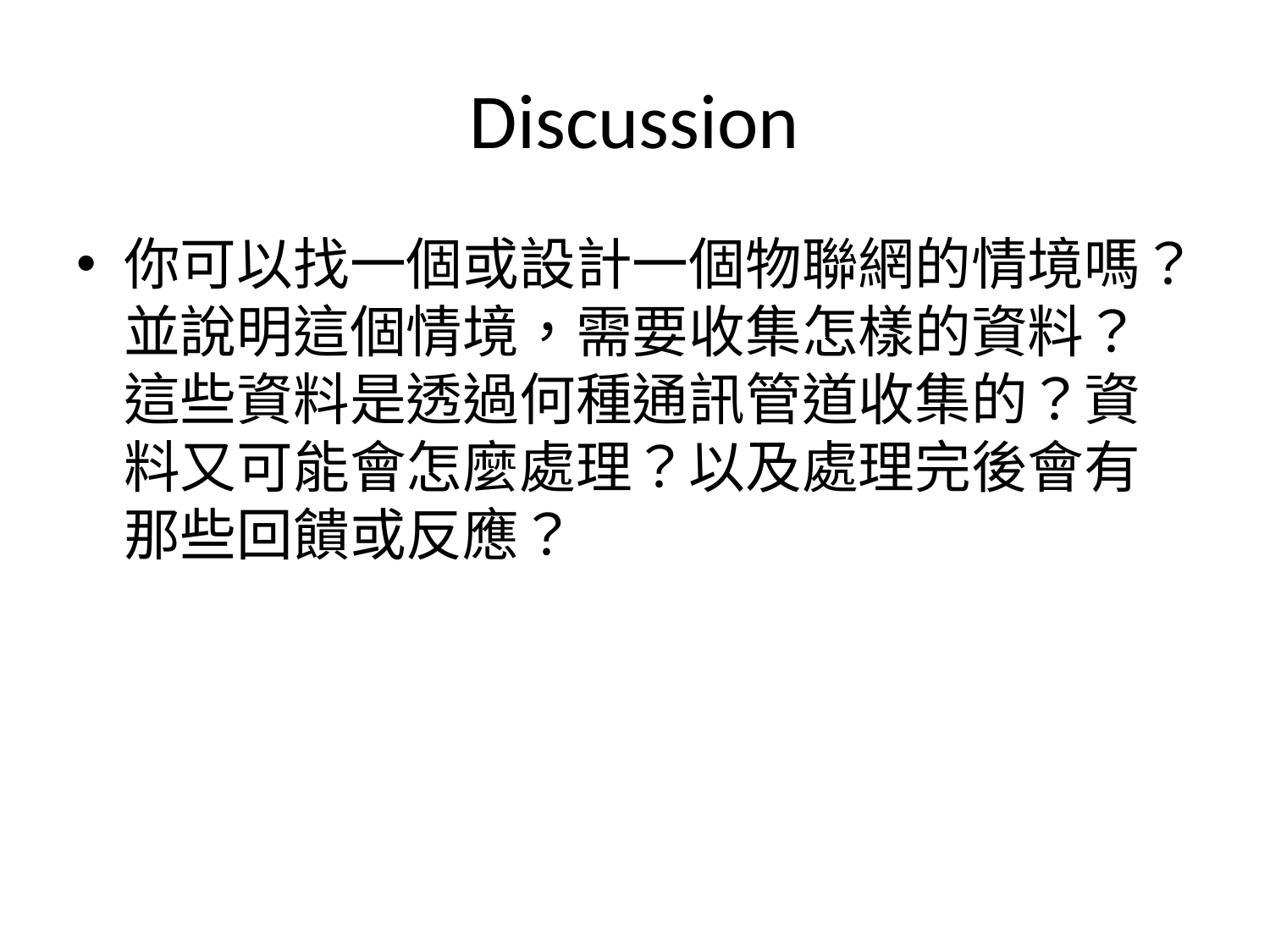

# Discussion
你可以找一個或設計一個物聯網的情境嗎？並說明這個情境，需要收集怎樣的資料？這些資料是透過何種通訊管道收集的？資料又可能會怎麼處理？以及處理完後會有那些回饋或反應？